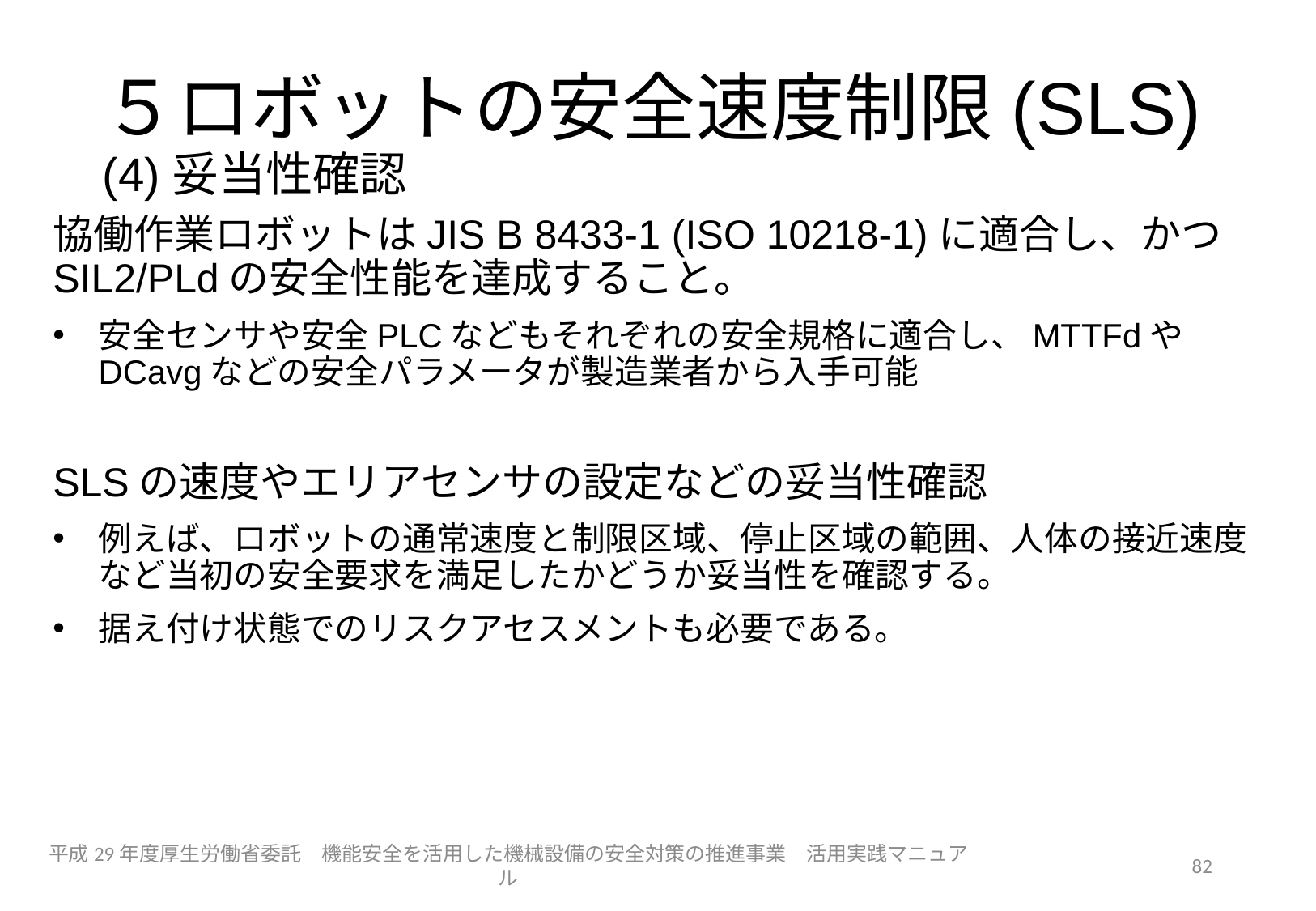

# ５ロボットの安全速度制限(SLS) (4)妥当性確認
協働作業ロボットはJIS B 8433-1 (ISO 10218-1)に適合し、かつSIL2/PLdの安全性能を達成すること。
安全センサや安全PLCなどもそれぞれの安全規格に適合し、MTTFdやDCavgなどの安全パラメータが製造業者から入手可能

SLSの速度やエリアセンサの設定などの妥当性確認
例えば、ロボットの通常速度と制限区域、停止区域の範囲、人体の接近速度など当初の安全要求を満足したかどうか妥当性を確認する。
据え付け状態でのリスクアセスメントも必要である。
平成29年度厚生労働省委託　機能安全を活用した機械設備の安全対策の推進事業　活用実践マニュアル
82